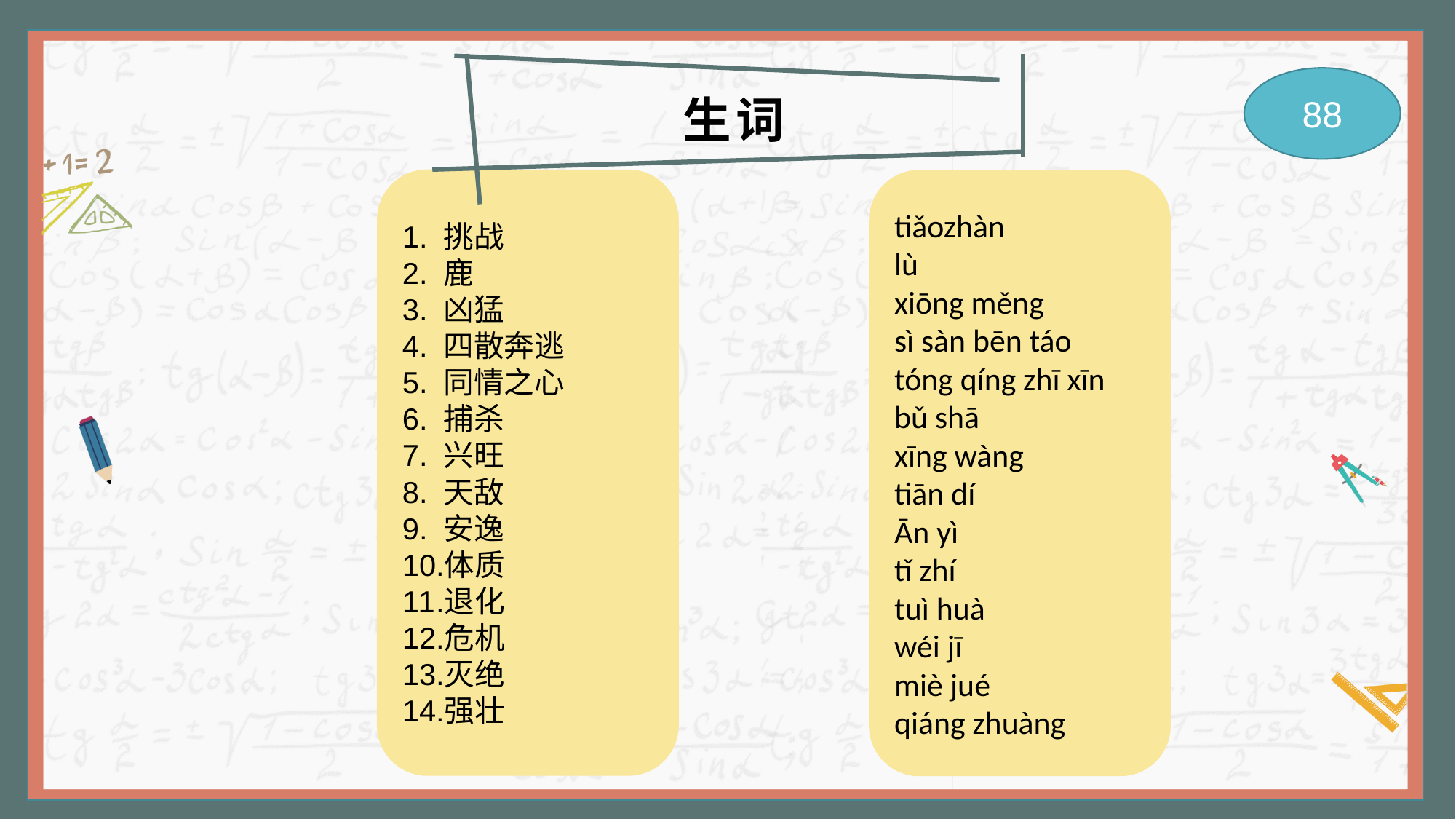

88
生词
挑战
鹿
凶猛
四散奔逃
同情之心
捕杀
兴旺
天敌
安逸
体质
退化
危机
灭绝
强壮
tiǎozhàn
lù
xiōng měng
sì sàn bēn táo
tóng qíng zhī xīn bǔ shā
xīng wàng
tiān dí
Ān yì
tǐ zhí
tuì huà
wéi jī
miè jué
qiáng zhuàng